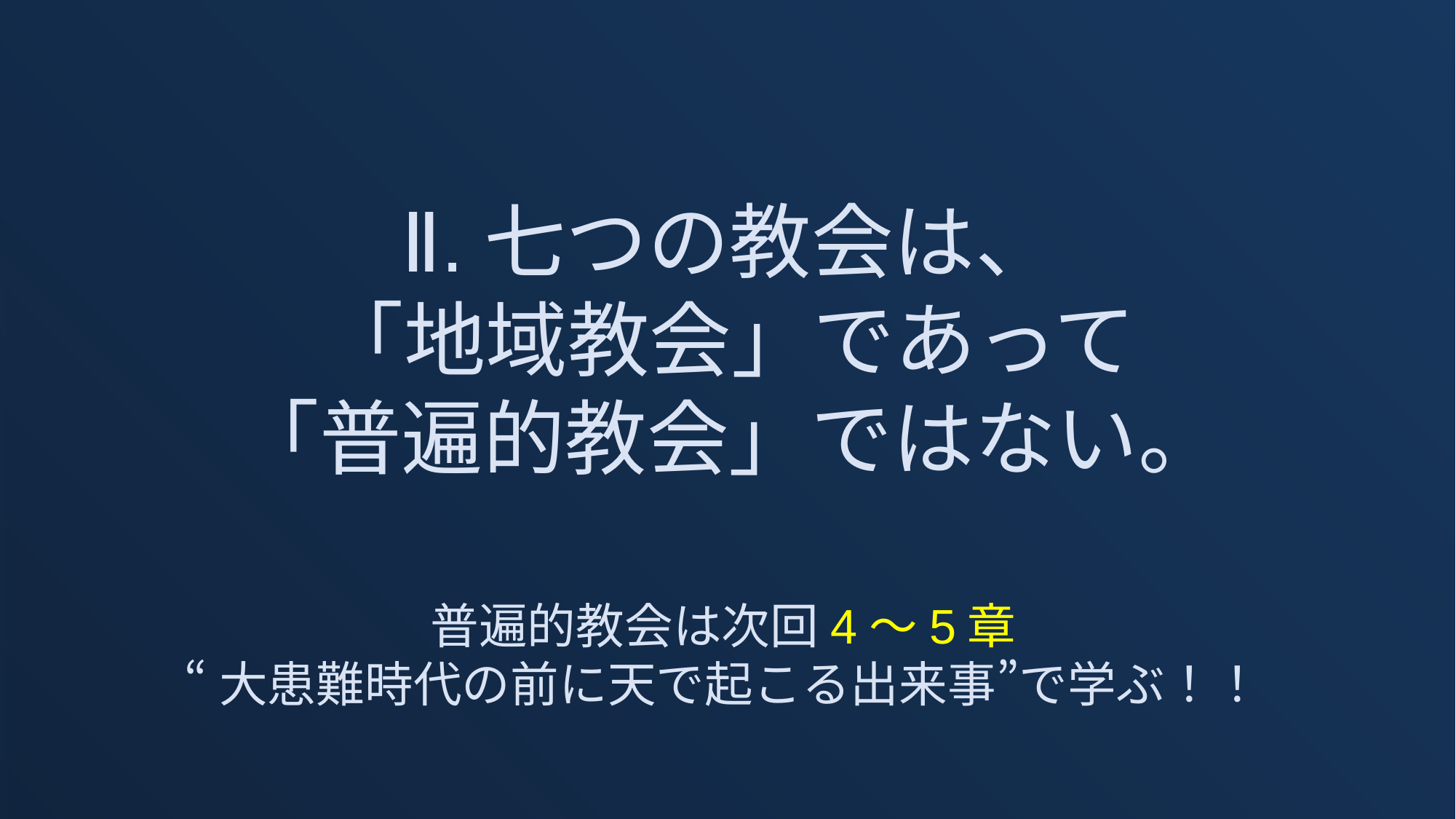

Ⅱ.七つの教会は、
「地域教会」であって
「普遍的教会」ではない。
普遍的教会は次回4～5章
“大患難時代の前に天で起こる出来事”で学ぶ！！